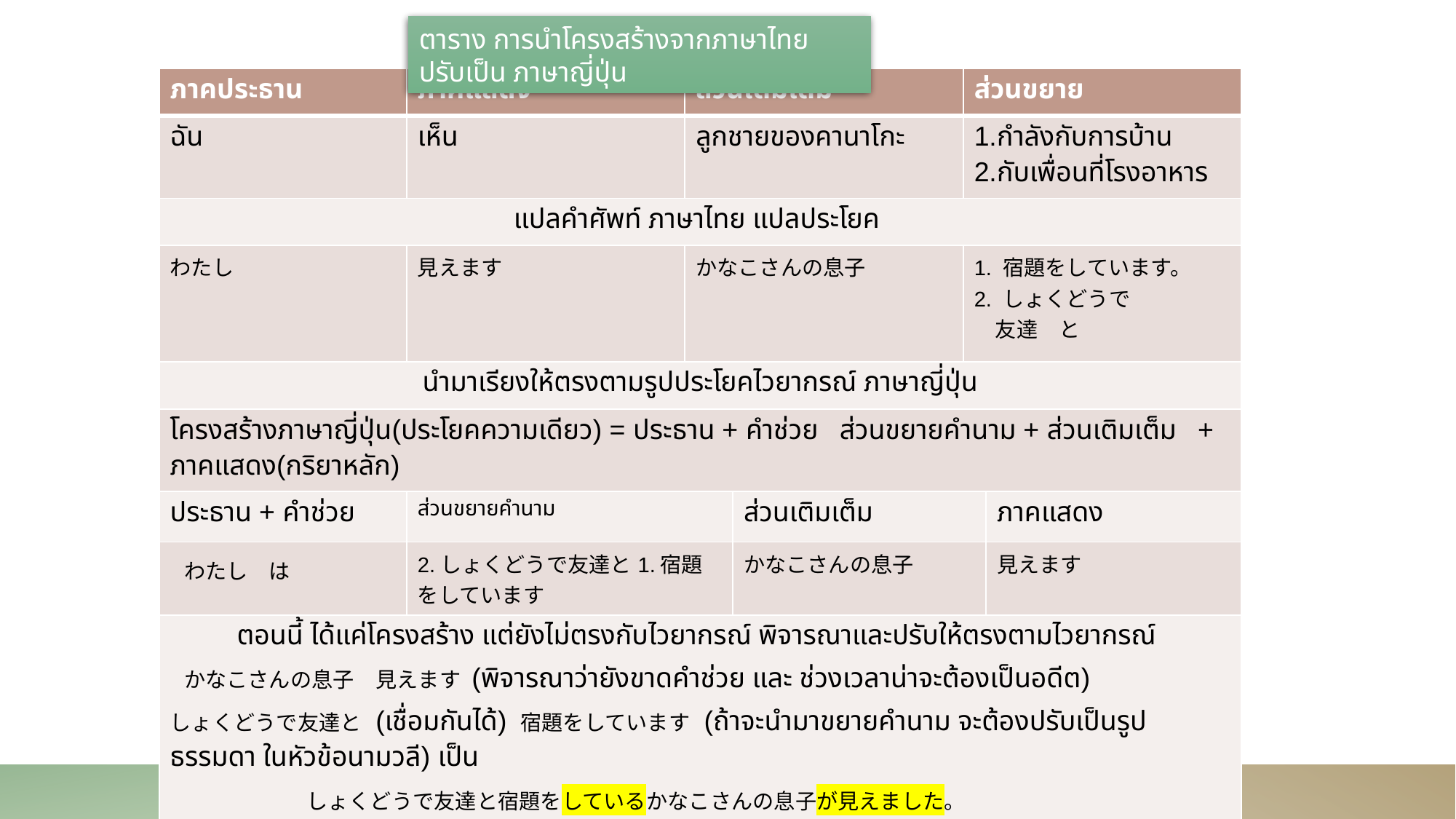

ตาราง การนำโครงสร้างจากภาษาไทย ปรับเป็น ภาษาญี่ปุ่น
| ภาคประธาน | ภาคแสดง | ส่วนเติมเต็ม |  | ส่วนขยาย |  |
| --- | --- | --- | --- | --- | --- |
| ฉัน | เห็น | ลูกชายของคานาโกะ |  | 1.กำลังกับการบ้าน 2.กับเพื่อนที่โรงอาหาร |  |
| แปลคำศัพท์ ภาษาไทย แปลประโยค |  |  |  |  |  |
| わたし | 見えます | かなこさんの息子 |  | 1. 宿題をしています。 2. しょくどうで 　友達　と |  |
| นำมาเรียงให้ตรงตามรูปประโยคไวยากรณ์ ภาษาญี่ปุ่น |  |  |  |  |  |
| โครงสร้างภาษาญี่ปุ่น(ประโยคความเดียว) = ประธาน + คำช่วย ส่วนขยายคำนาม + ส่วนเติมเต็ม + ภาคแสดง(กริยาหลัก) |  |  |  |  |  |
| ประธาน + คำช่วย | ส่วนขยายคำนาม |  | ส่วนเติมเต็ม | ภาคแสดง | ภาคแสดง |
| わたし　は | 2.しょくどうで友達と1.宿題をしています |  | かなこさんの息子 | 見えます | 見えます |
| ตอนนี้ ได้แค่โครงสร้าง แต่ยังไม่ตรงกับไวยากรณ์ พิจารณาและปรับให้ตรงตามไวยากรณ์ かなこさんの息子　見えます (พิจารณาว่ายังขาดคำช่วย และ ช่วงเวลาน่าจะต้องเป็นอดีต) しょくどうで友達と (เชื่อมกันได้) 宿題をしています (ถ้าจะนำมาขยายคำนาม จะต้องปรับเป็นรูป ธรรมดา ในหัวข้อนามวลี) เป็น 　　　　　しょくどうで友達と宿題をしているかなこさんの息子が見えました。 |  |  |  |  |  |
| わたし は しょくどうで友達と宿題をしているかなこさんの息子 が 見えました。 |  |  |  |  |  |